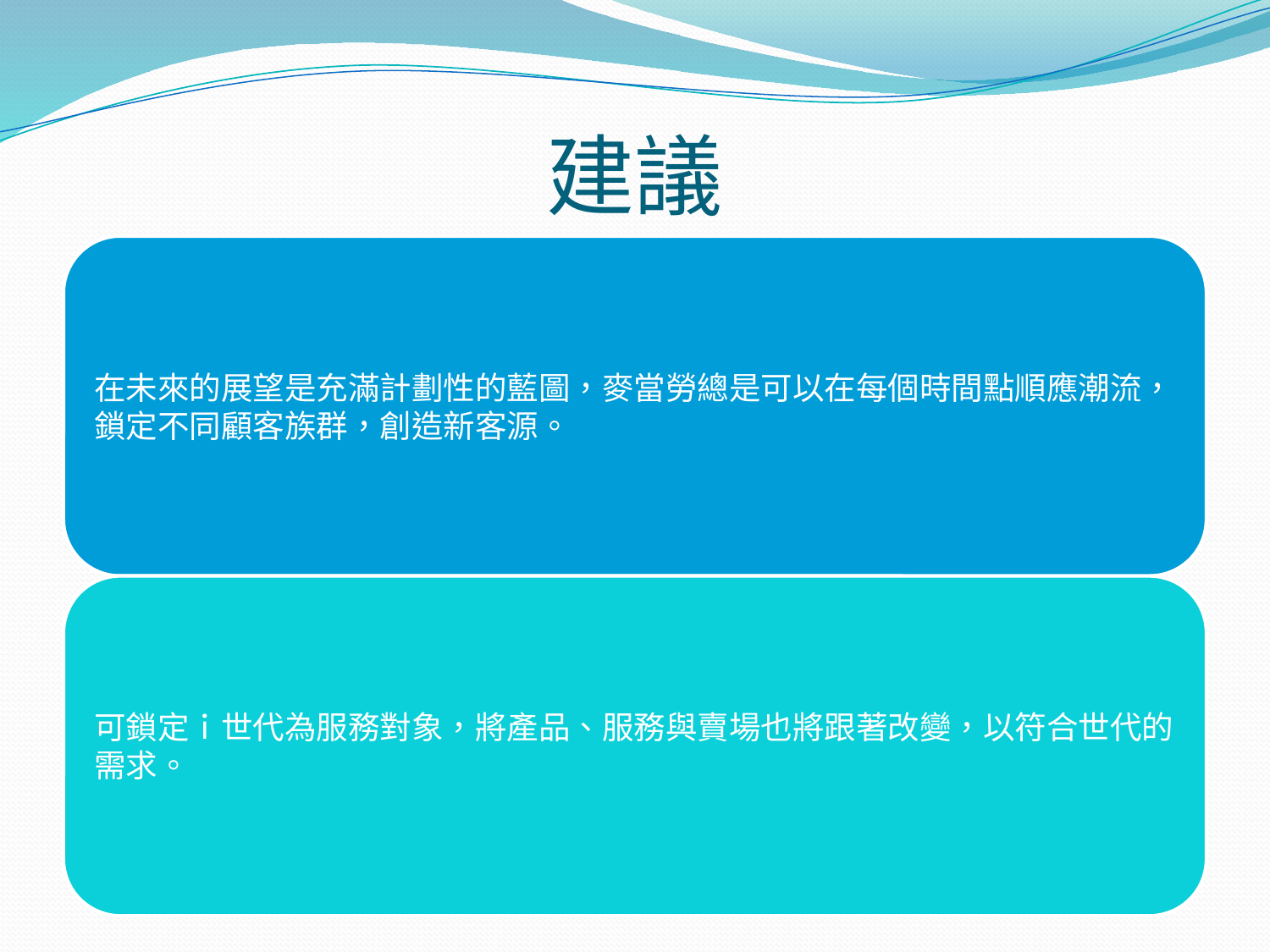

# 建議
在未來的展望是充滿計劃性的藍圖，麥當勞總是可以在每個時間點順應潮流，鎖定不同顧客族群，創造新客源。
可鎖定ｉ世代為服務對象，將產品、服務與賣場也將跟著改變，以符合世代的需求。